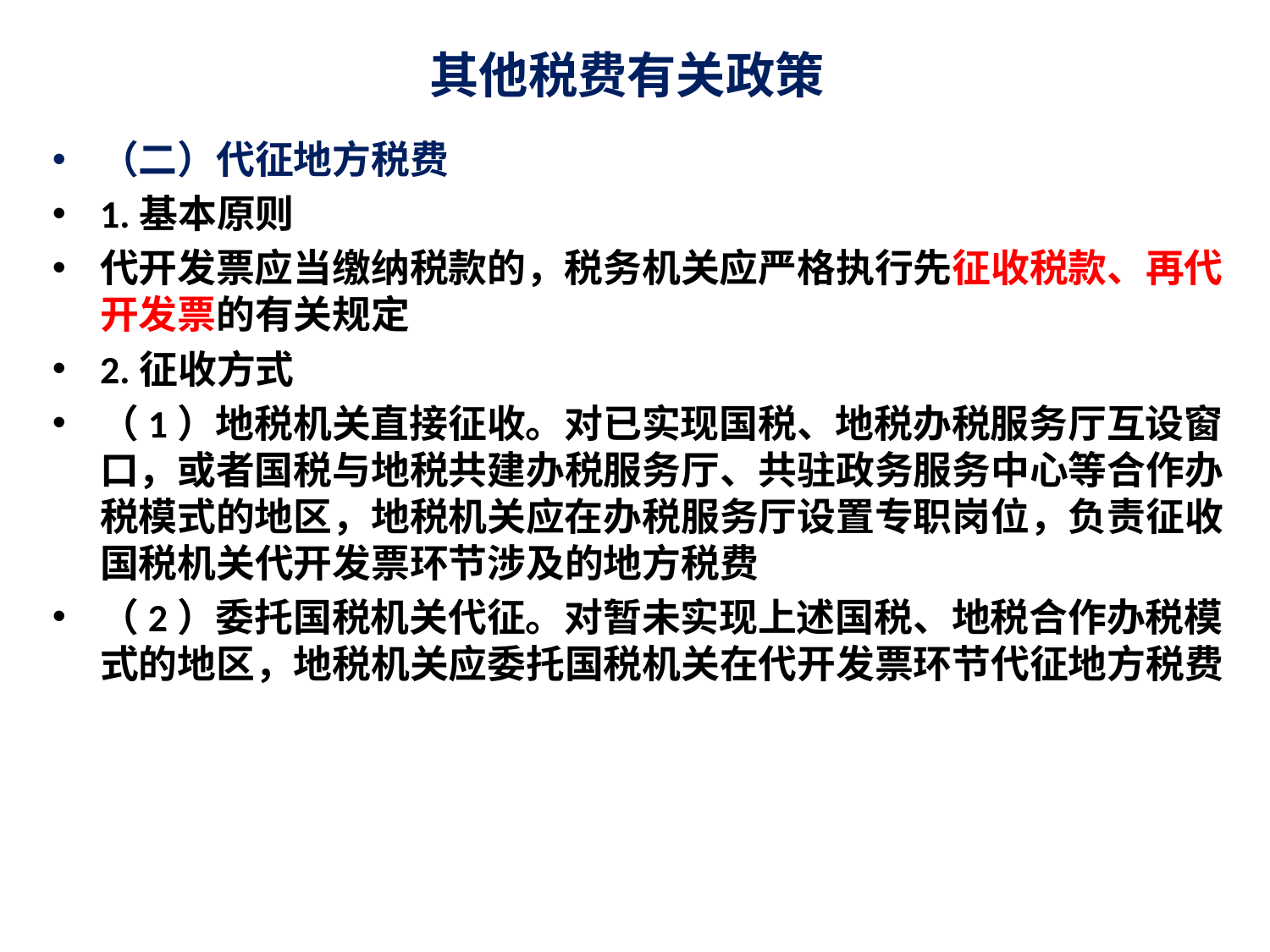

# 其他税费有关政策
（二）代征地方税费
1.基本原则
代开发票应当缴纳税款的，税务机关应严格执行先征收税款、再代开发票的有关规定
2.征收方式
（1）地税机关直接征收。对已实现国税、地税办税服务厅互设窗口，或者国税与地税共建办税服务厅、共驻政务服务中心等合作办税模式的地区，地税机关应在办税服务厅设置专职岗位，负责征收国税机关代开发票环节涉及的地方税费
（2）委托国税机关代征。对暂未实现上述国税、地税合作办税模式的地区，地税机关应委托国税机关在代开发票环节代征地方税费